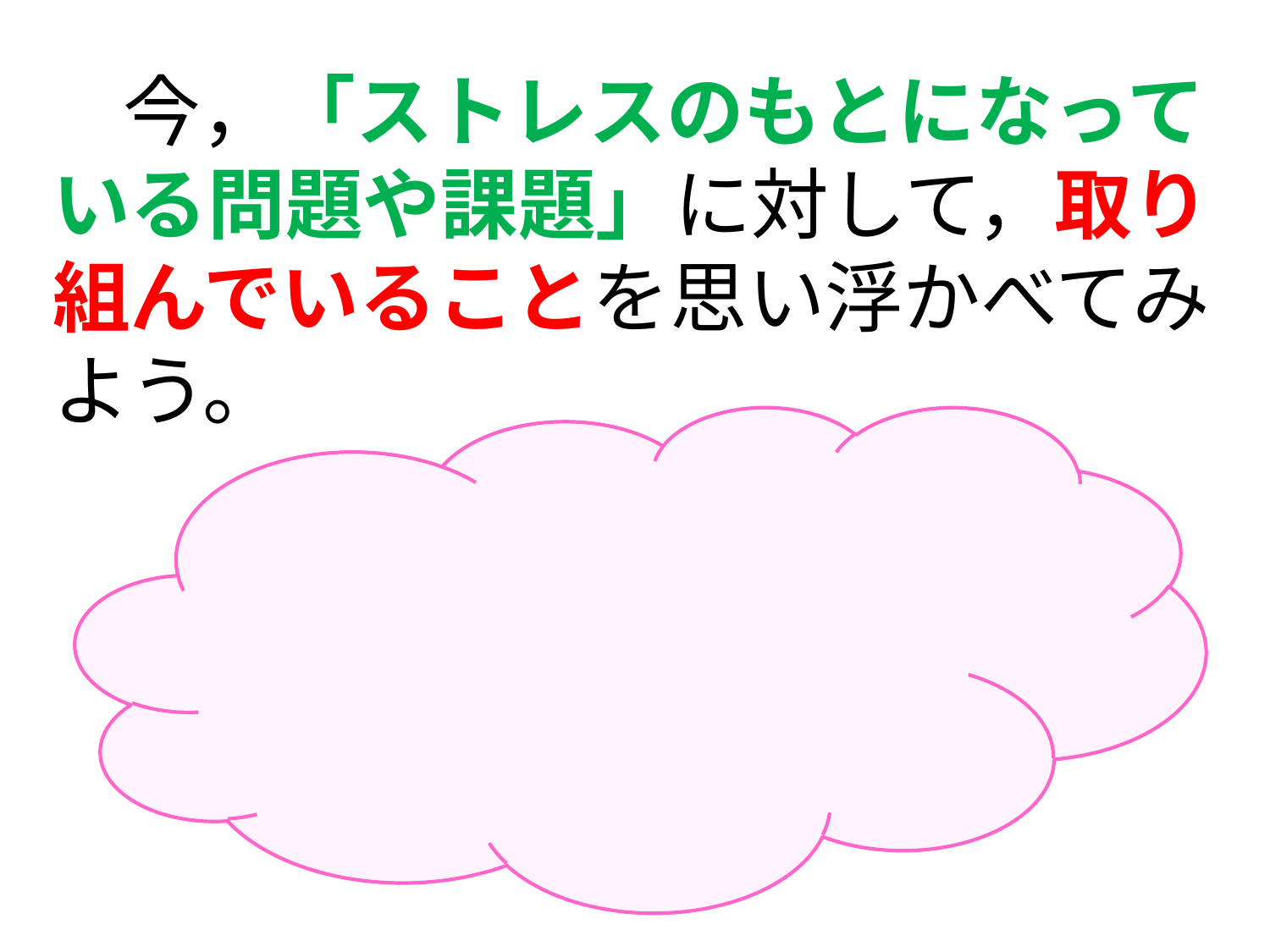

今，「ストレスのもとになっている問題や課題」に対して，取り組んでいることを思い浮かべてみよう。